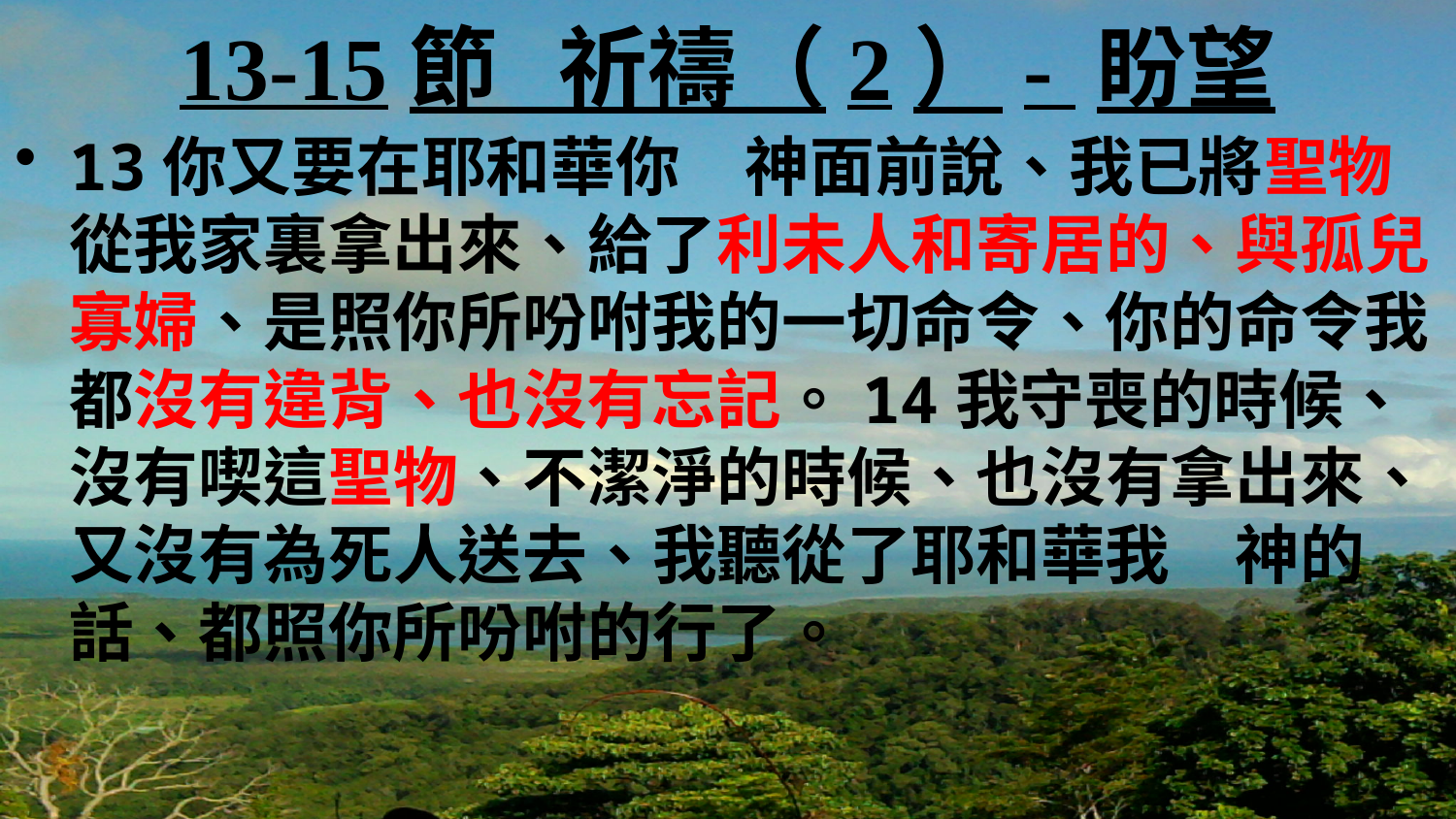

# 13-15節   祈禱（2）- 盼望
13你又要在耶和華你　神面前說、我已將聖物從我家裏拿出來、給了利未人和寄居的、與孤兒寡婦、是照你所吩咐我的一切命令、你的命令我都沒有違背、也沒有忘記。14我守喪的時候、沒有喫這聖物、不潔淨的時候、也沒有拿出來、又沒有為死人送去、我聽從了耶和華我　神的話、都照你所吩咐的行了。